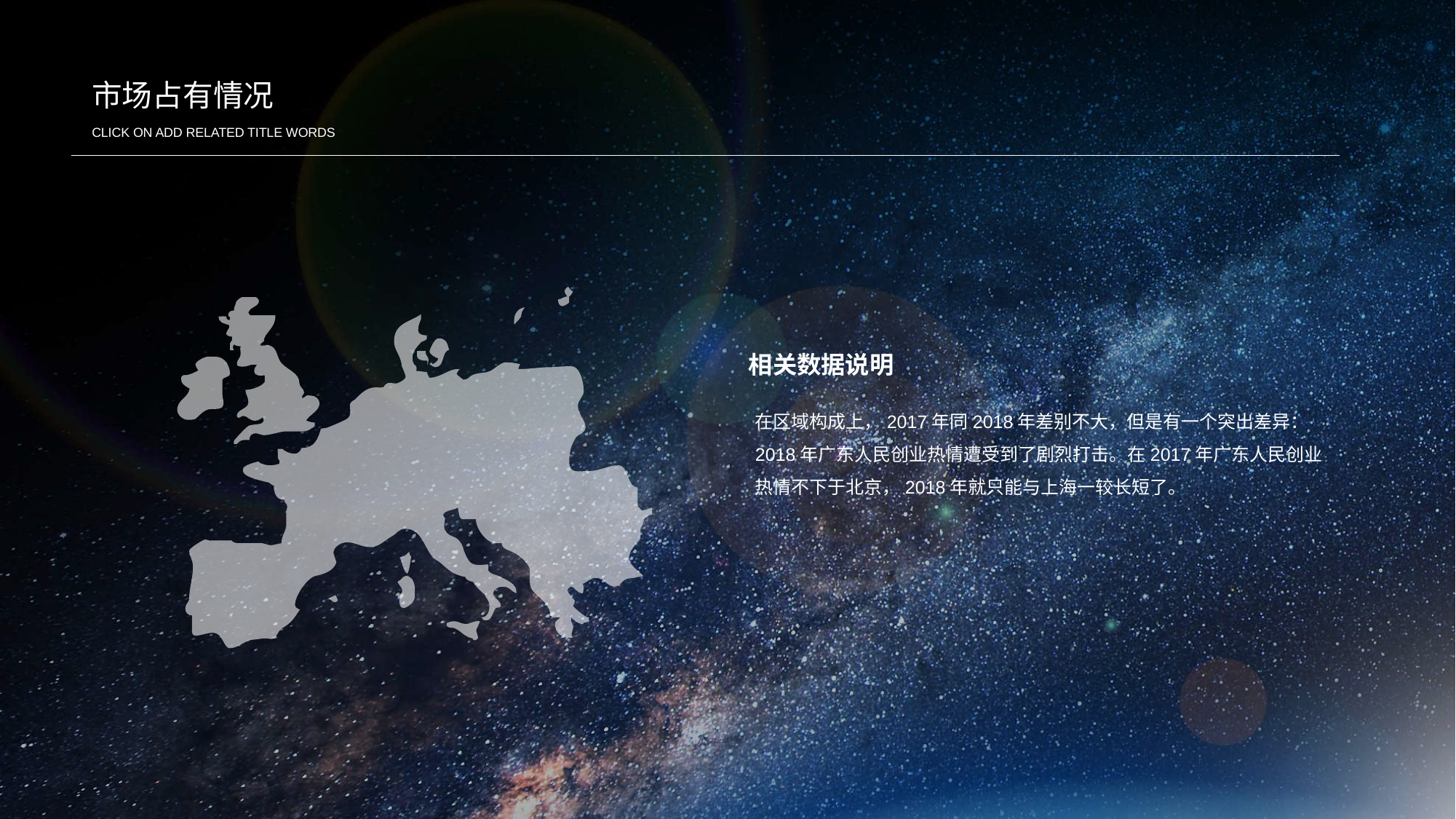

市场占有情况

CLICK ON ADD RELATED TITLE WORDS

相关数据说明
在区域构成上，2017年同2018年差别不大，但是有一个突出差异：2018年广东人民创业热情遭受到了剧烈打击。在2017年广东人民创业热情不下于北京，2018年就只能与上海一较长短了。